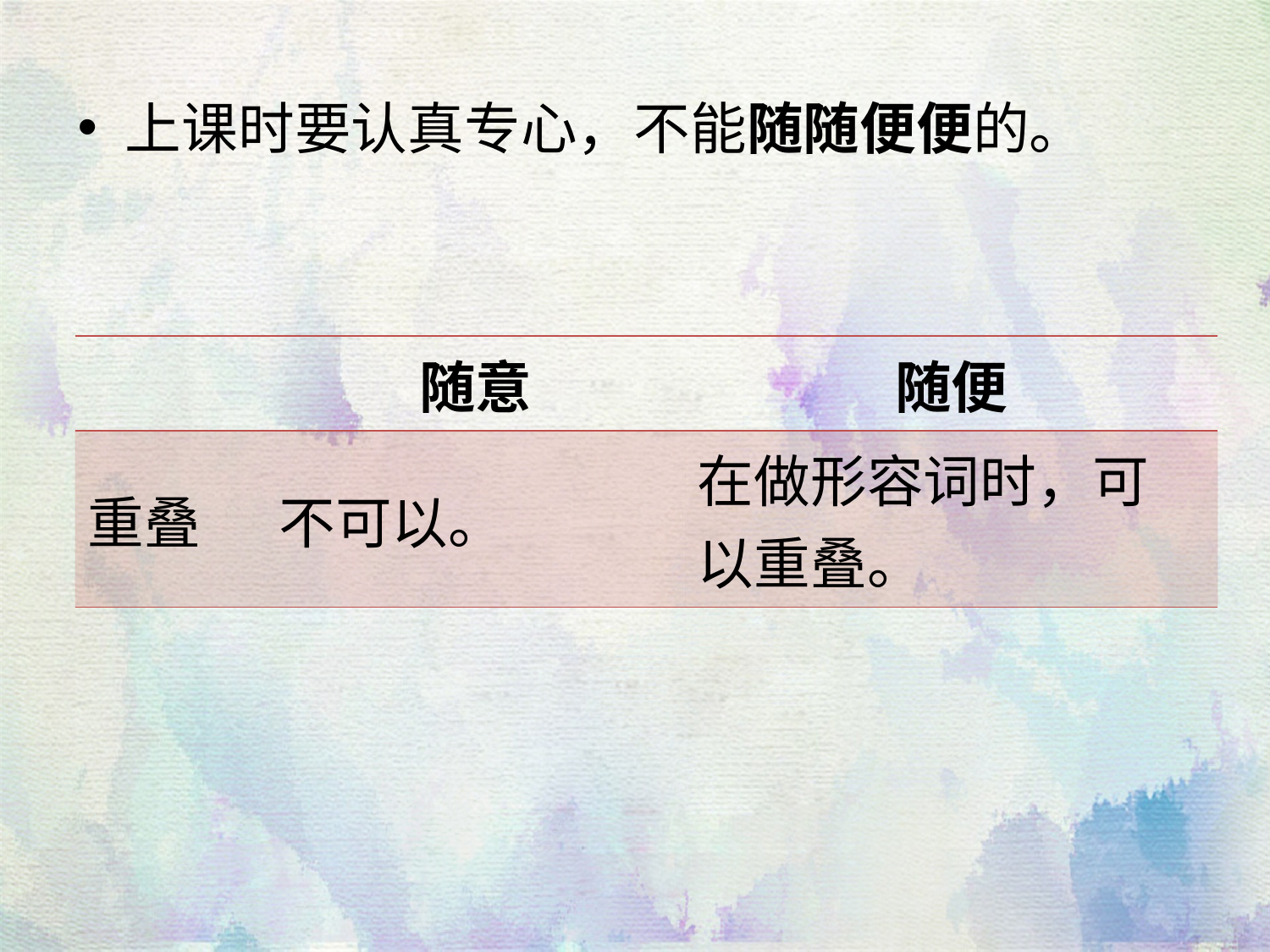

上课时要认真专心，不能随随便便的。
|  | 随意 | 随便 |
| --- | --- | --- |
| 重叠 | 不可以。 | 在做形容词时，可以重叠。 |